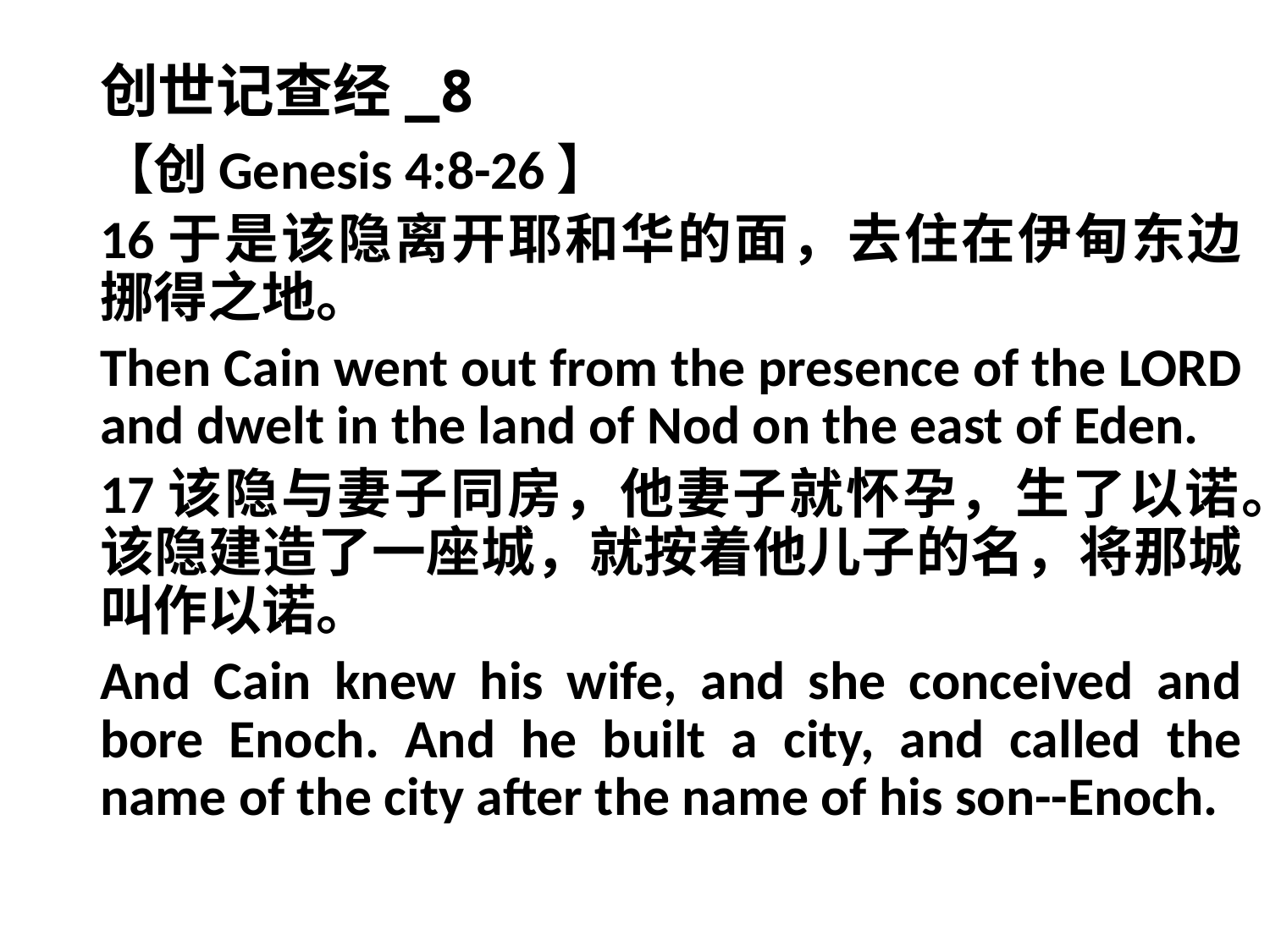

# 创世记查经_8
【创Genesis 4:8-26】
16于是该隐离开耶和华的面，去住在伊甸东边挪得之地。
Then Cain went out from the presence of the LORD and dwelt in the land of Nod on the east of Eden.
17该隐与妻子同房，他妻子就怀孕，生了以诺。该隐建造了一座城，就按着他儿子的名，将那城叫作以诺。
And Cain knew his wife, and she conceived and bore Enoch. And he built a city, and called the name of the city after the name of his son--Enoch.